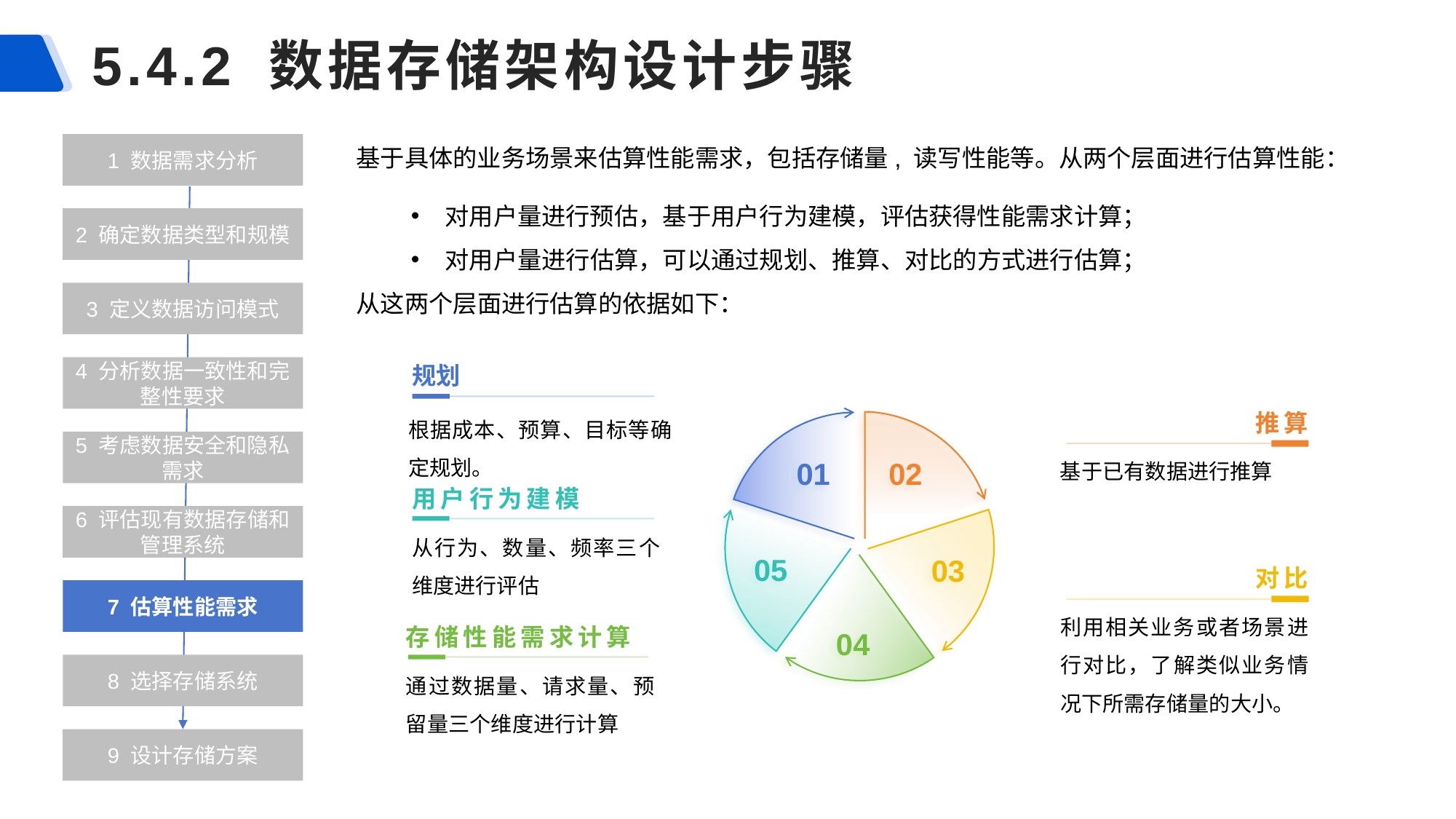

# 5.4.2 数据存储架构设计步骤
基于具体的业务场景来估算性能需求，包括存储量, 读写性能等。从两个层面进行估算性能：
对用户量进行预估，基于用户行为建模，评估获得性能需求计算；
对用户量进行估算，可以通过规划、推算、对比的方式进行估算；
从这两个层面进行估算的依据如下：
1 数据需求分析
2 确定数据类型和规模
3 定义数据访问模式
规划
4 分析数据一致性和完整性要求
推算

根据成本、预算、目标等确定规划。
02
01
5 考虑数据安全和隐私需求

基于已有数据进行推算
用户行为建模
6 评估现有数据存储和管理系统
05
03

从行为、数量、频率三个维度进行评估
对比
04
7 估算性能需求

利用相关业务或者场景进行对比，了解类似业务情况下所需存储量的大小。
存储性能需求计算
8 选择存储系统

通过数据量、请求量、预留量三个维度进行计算
9 设计存储方案